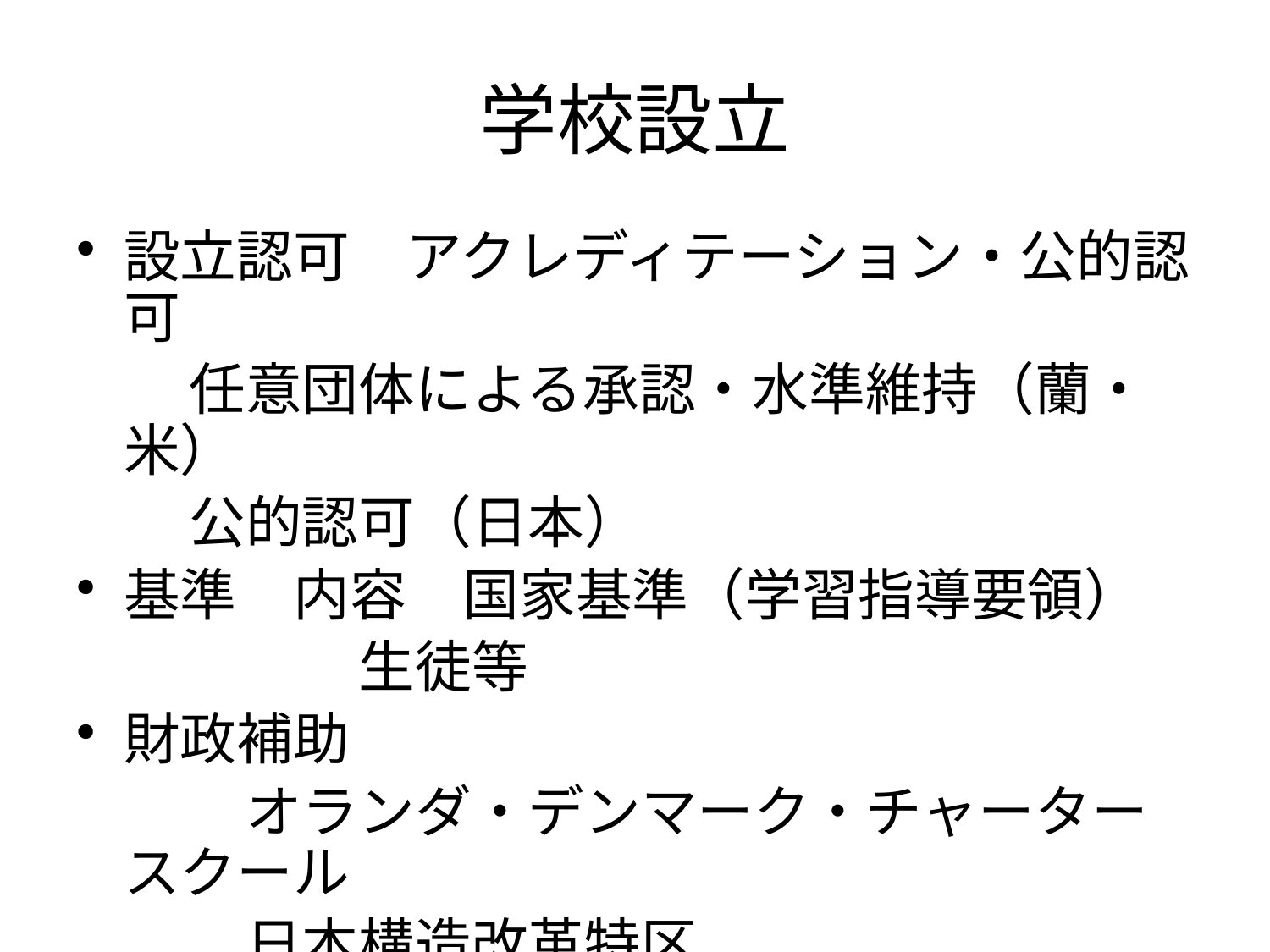

# 学校設立
設立認可　アクレディテーション・公的認可
　　任意団体による承認・水準維持（蘭・米）
　　公的認可（日本）
基準　内容　国家基準（学習指導要領）
　　　　　生徒等
財政補助
　　　オランダ・デンマーク・チャータースクール
　　　日本構造改革特区